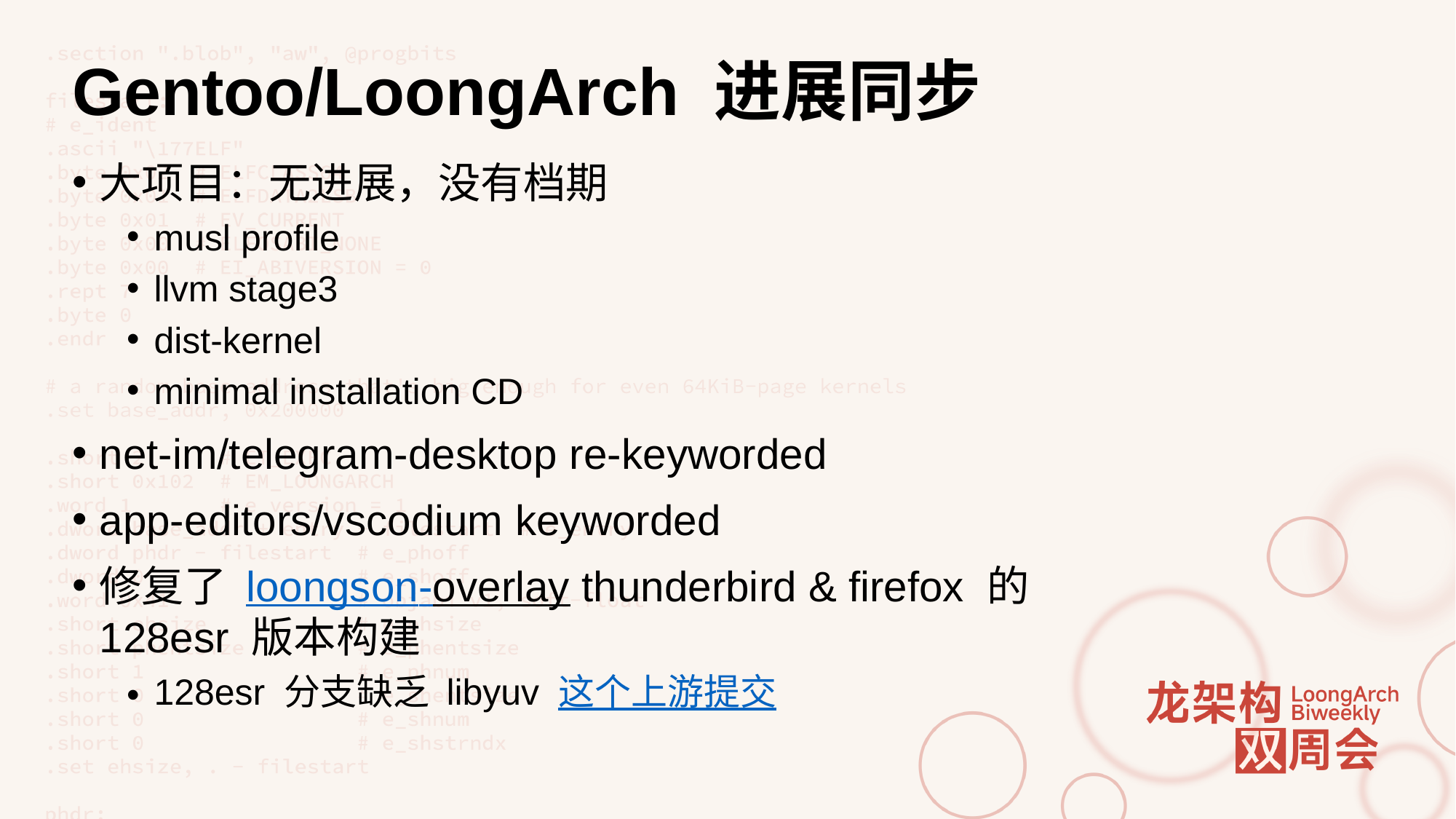

# Gentoo/LoongArch 进展同步
大项目：无进展，没有档期
musl profile
llvm stage3
dist-kernel
minimal installation CD
net-im/telegram-desktop re-keyworded
app-editors/vscodium keyworded
修复了 loongson-overlay thunderbird & firefox 的 128esr 版本构建
128esr 分支缺乏 libyuv 这个上游提交